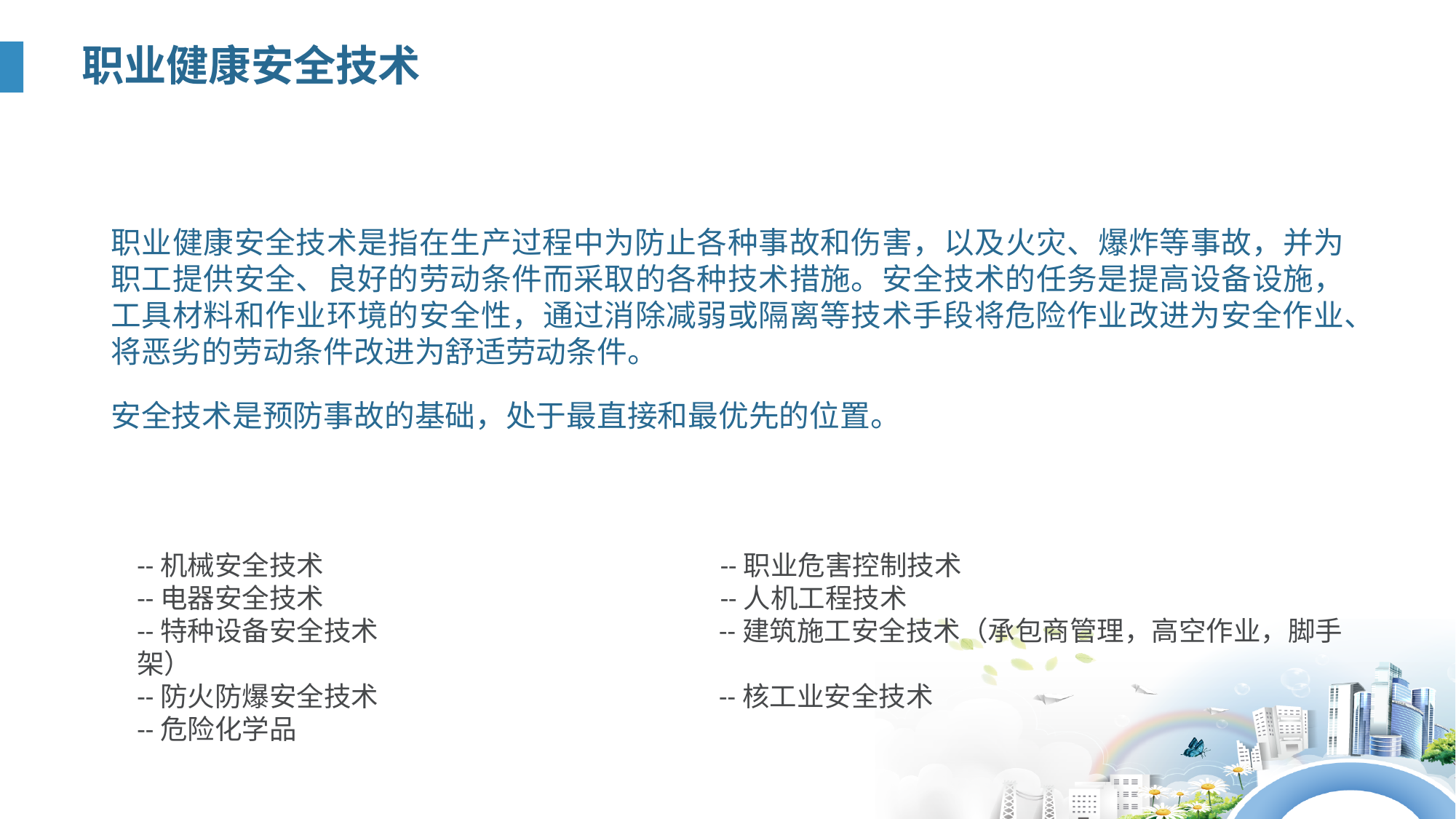

职业健康安全技术
职业健康安全技术是指在生产过程中为防止各种事故和伤害，以及火灾、爆炸等事故，并为职工提供安全、良好的劳动条件而采取的各种技术措施。安全技术的任务是提高设备设施，工具材料和作业环境的安全性，通过消除减弱或隔离等技术手段将危险作业改进为安全作业、将恶劣的劳动条件改进为舒适劳动条件。
安全技术是预防事故的基础，处于最直接和最优先的位置。

--机械安全技术                                                               --职业危害控制技术
--电器安全技术                                                               --人机工程技术
--特种设备安全技术                                                      --建筑施工安全技术（承包商管理，高空作业，脚手架）
--防火防爆安全技术                                                      --核工业安全技术
--危险化学品